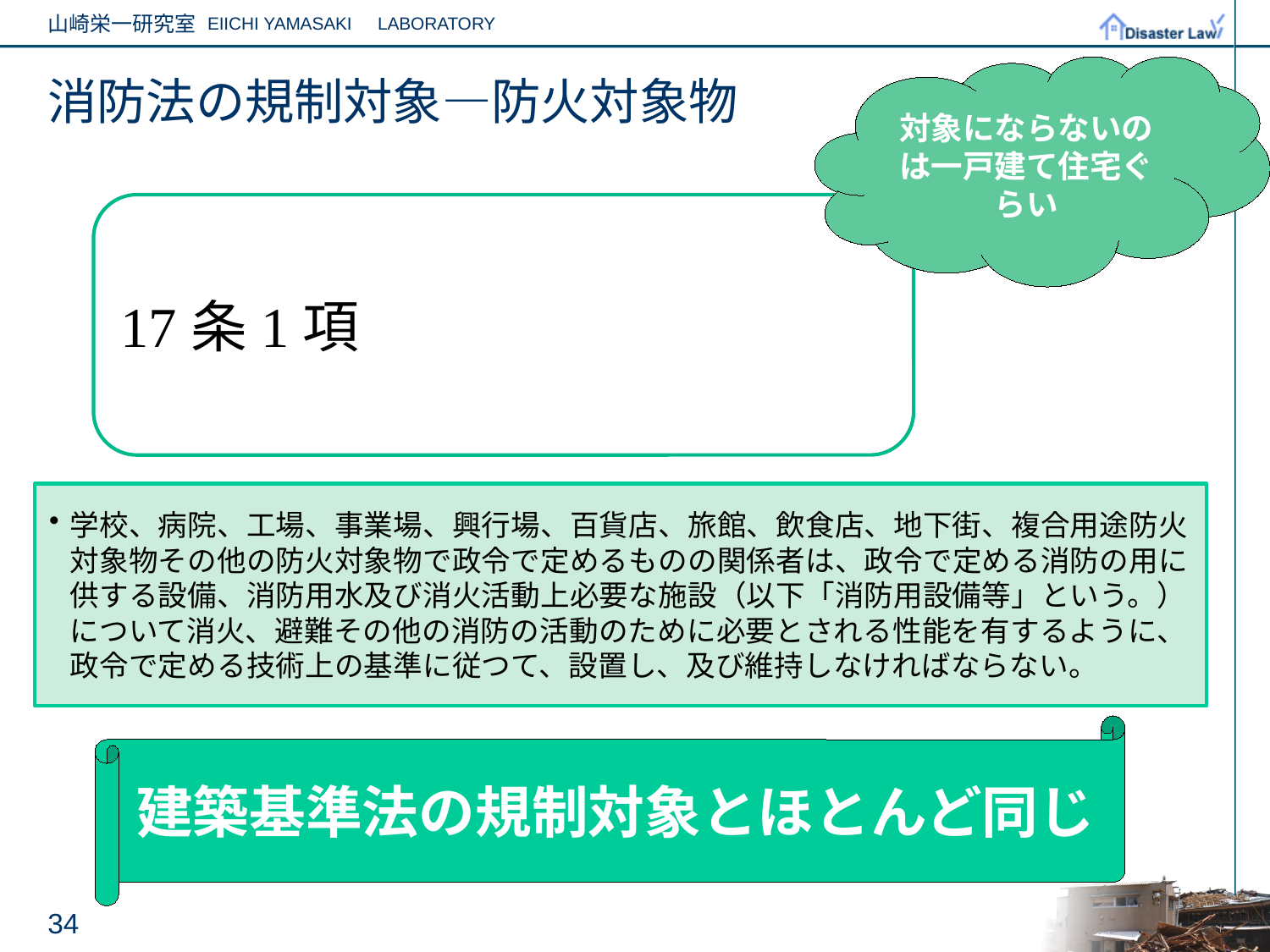

対象にならないのは一戸建て住宅ぐらい
# 消防法の規制対象―防火対象物
17条1項
学校、病院、工場、事業場、興行場、百貨店、旅館、飲食店、地下街、複合用途防火対象物その他の防火対象物で政令で定めるものの関係者は、政令で定める消防の用に供する設備、消防用水及び消火活動上必要な施設（以下「消防用設備等」という。）について消火、避難その他の消防の活動のために必要とされる性能を有するように、政令で定める技術上の基準に従つて、設置し、及び維持しなければならない。
建築基準法の規制対象とほとんど同じ
34